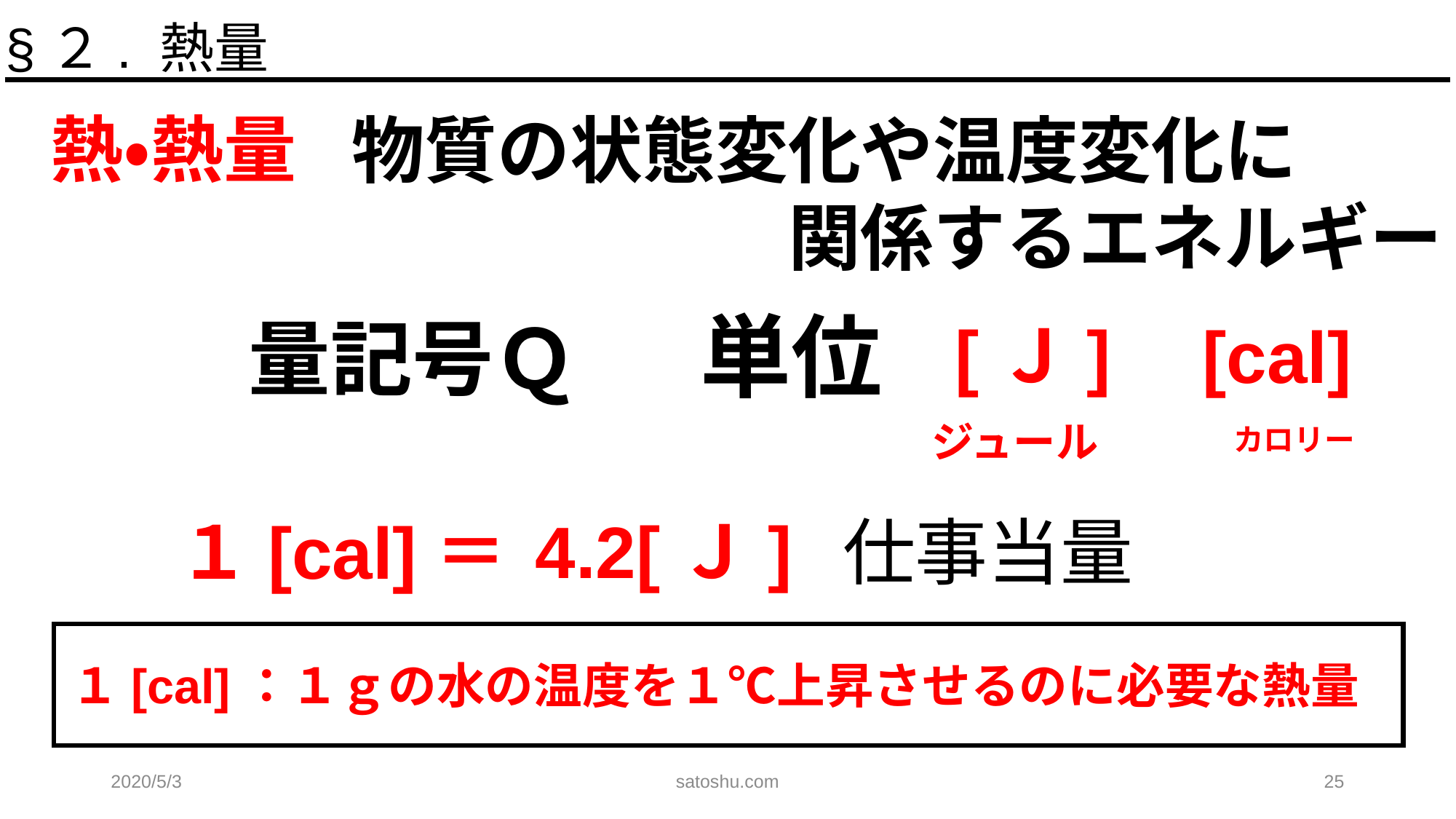

§２. 熱量
熱・熱量
物質の状態変化や温度変化に
　　　　　　関係するエネルギー
単位
量記号Ｑ
[Ｊ]
[cal]
ジュール
カロリー
4.2[Ｊ]
１[cal]＝
仕事当量

１[cal]：１ｇの水の温度を１℃上昇させるのに必要な熱量
2020/5/3
satoshu.com
25